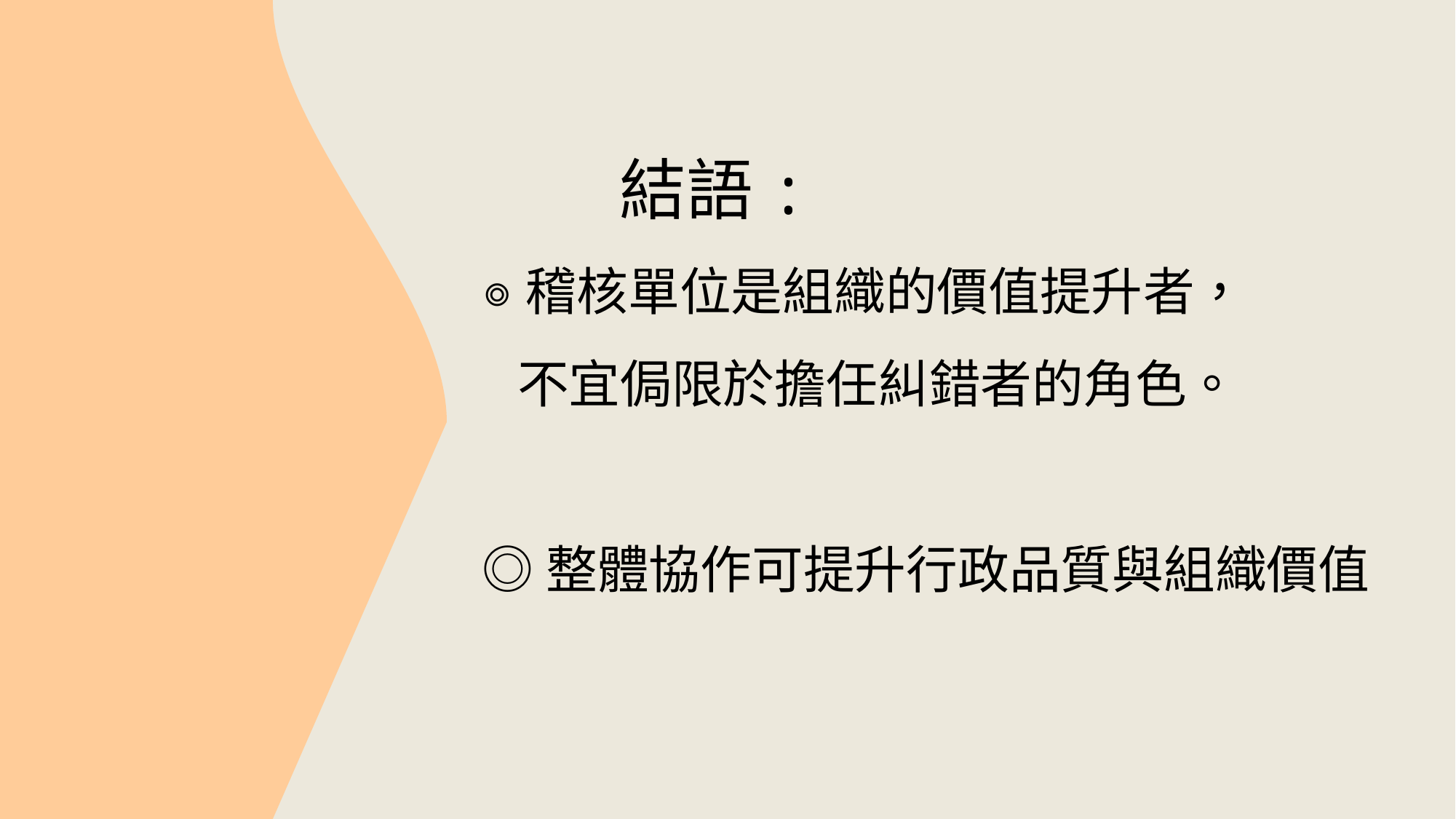

結語:
◎稽核單位是組織的價值提升者，
  不宜侷限於擔任糾錯者的角色。

◎整體協作可提升行政品質與組織價值